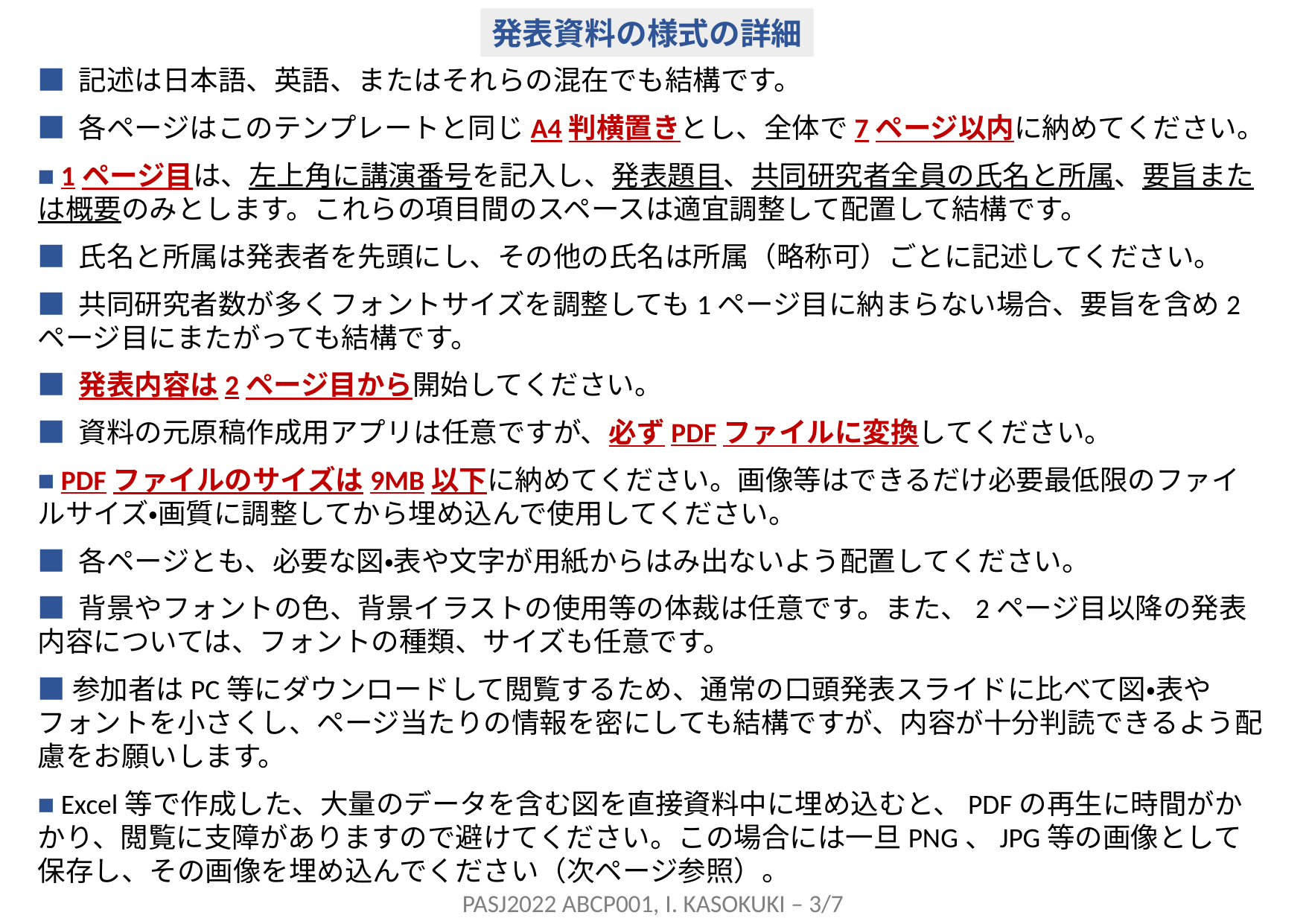

発表資料の様式の詳細
■ 記述は日本語、英語、またはそれらの混在でも結構です。
■ 各ページはこのテンプレートと同じA4判横置きとし、全体で7ページ以内に納めてください。
■ 1ページ目は、左上角に講演番号を記入し、発表題目、共同研究者全員の氏名と所属、要旨または概要のみとします。これらの項目間のスペースは適宜調整して配置して結構です。
■ 氏名と所属は発表者を先頭にし、その他の氏名は所属（略称可）ごとに記述してください。
■ 共同研究者数が多くフォントサイズを調整しても1ページ目に納まらない場合、要旨を含め2ページ目にまたがっても結構です。
■ 発表内容は2ページ目から開始してください。
■ 資料の元原稿作成用アプリは任意ですが、必ずPDFファイルに変換してください。
■ PDFファイルのサイズは9MB以下に納めてください。画像等はできるだけ必要最低限のファイルサイズ・画質に調整してから埋め込んで使用してください。
■ 各ページとも、必要な図・表や文字が用紙からはみ出ないよう配置してください。
■ 背景やフォントの色、背景イラストの使用等の体裁は任意です。また、2ページ目以降の発表内容については、フォントの種類、サイズも任意です。
■参加者はPC等にダウンロードして閲覧するため、通常の口頭発表スライドに比べて図・表やフォントを小さくし、ページ当たりの情報を密にしても結構ですが、内容が十分判読できるよう配慮をお願いします。
■ Excel等で作成した、大量のデータを含む図を直接資料中に埋め込むと、PDFの再生に時間がかかり、閲覧に支障がありますので避けてください。この場合には一旦PNG、JPG等の画像として保存し、その画像を埋め込んでください（次ページ参照）。
PASJ2022 ABCP001, I. KASOKUKI – 3/7